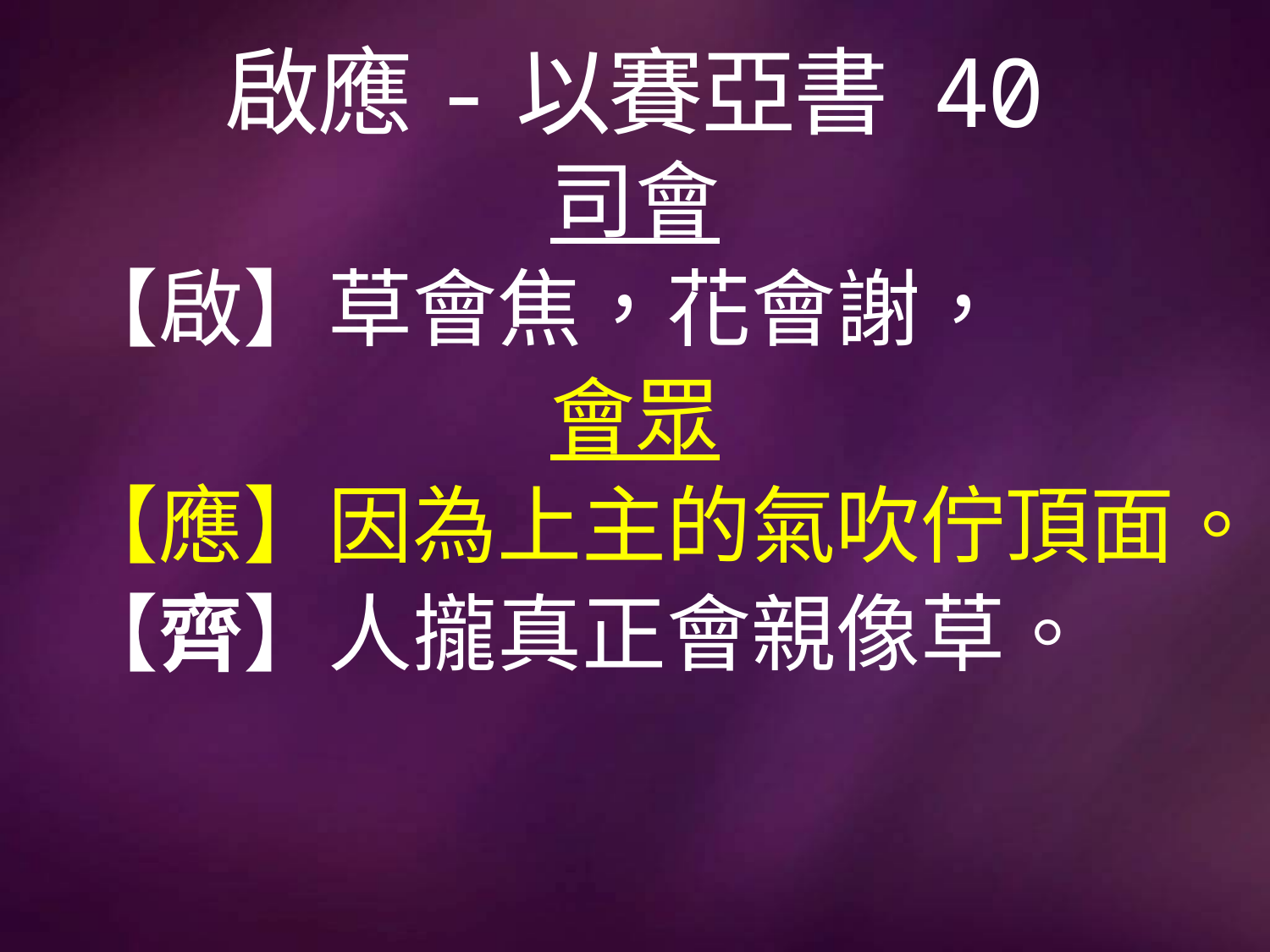

# 啟應-以賽亞書 40
司會
【啟】草會焦，花會謝，
會眾
【應】因為上主的氣吹佇頂面。
【齊】人攏真正會親像草。